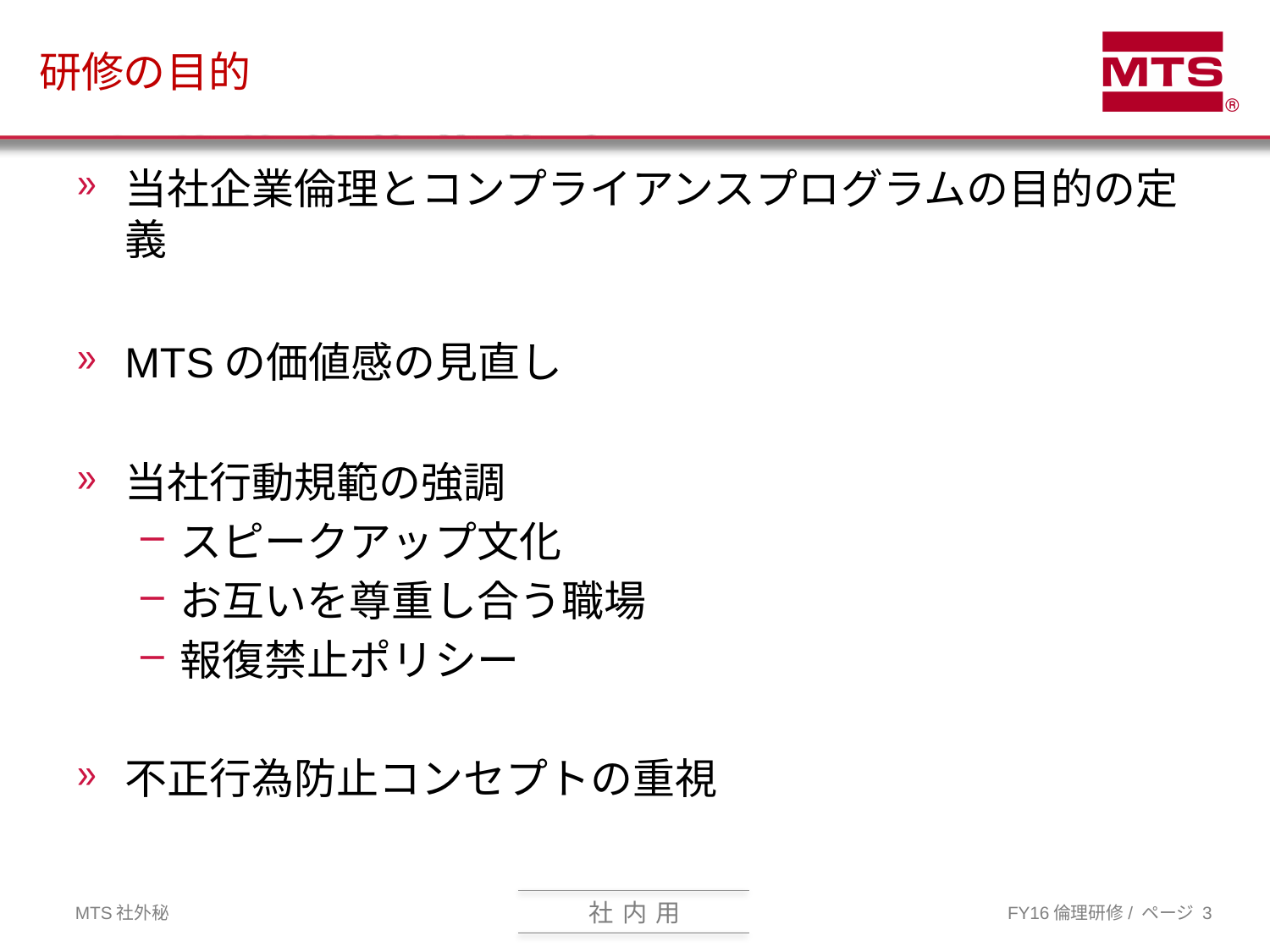

# 研修の目的
当社企業倫理とコンプライアンスプログラムの目的の定義

MTSの価値感の見直し

当社行動規範の強調
スピークアップ文化
お互いを尊重し合う職場
報復禁止ポリシー

不正行為防止コンセプトの重視